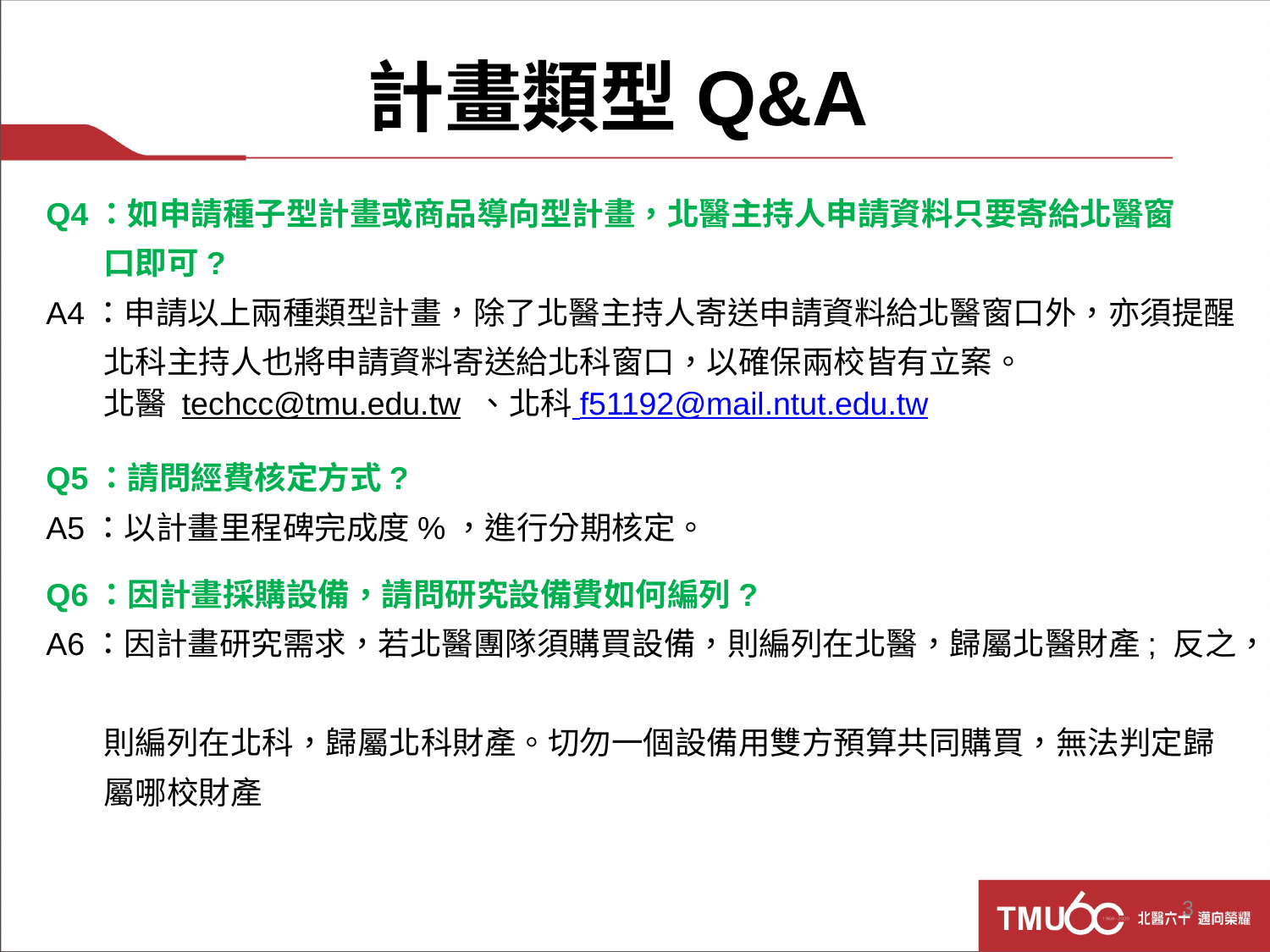

# 計畫類型Q&A
Q4：如申請種子型計畫或商品導向型計畫，北醫主持人申請資料只要寄給北醫窗
        口即可?
A4：申請以上兩種類型計畫，除了北醫主持人寄送申請資料給北醫窗口外，亦須提醒
        北科主持人也將申請資料寄送給北科窗口，以確保兩校皆有立案。
        北醫 techcc@tmu.edu.tw 、北科 f51192@mail.ntut.edu.tw
Q5：請問經費核定方式?
A5：以計畫里程碑完成度%，進行分期核定。
Q6：因計畫採購設備，請問研究設備費如何編列?
A6：因計畫研究需求，若北醫團隊須購買設備，則編列在北醫，歸屬北醫財產; 反之，
        則編列在北科，歸屬北科財產。切勿一個設備用雙方預算共同購買，無法判定歸
        屬哪校財產

3